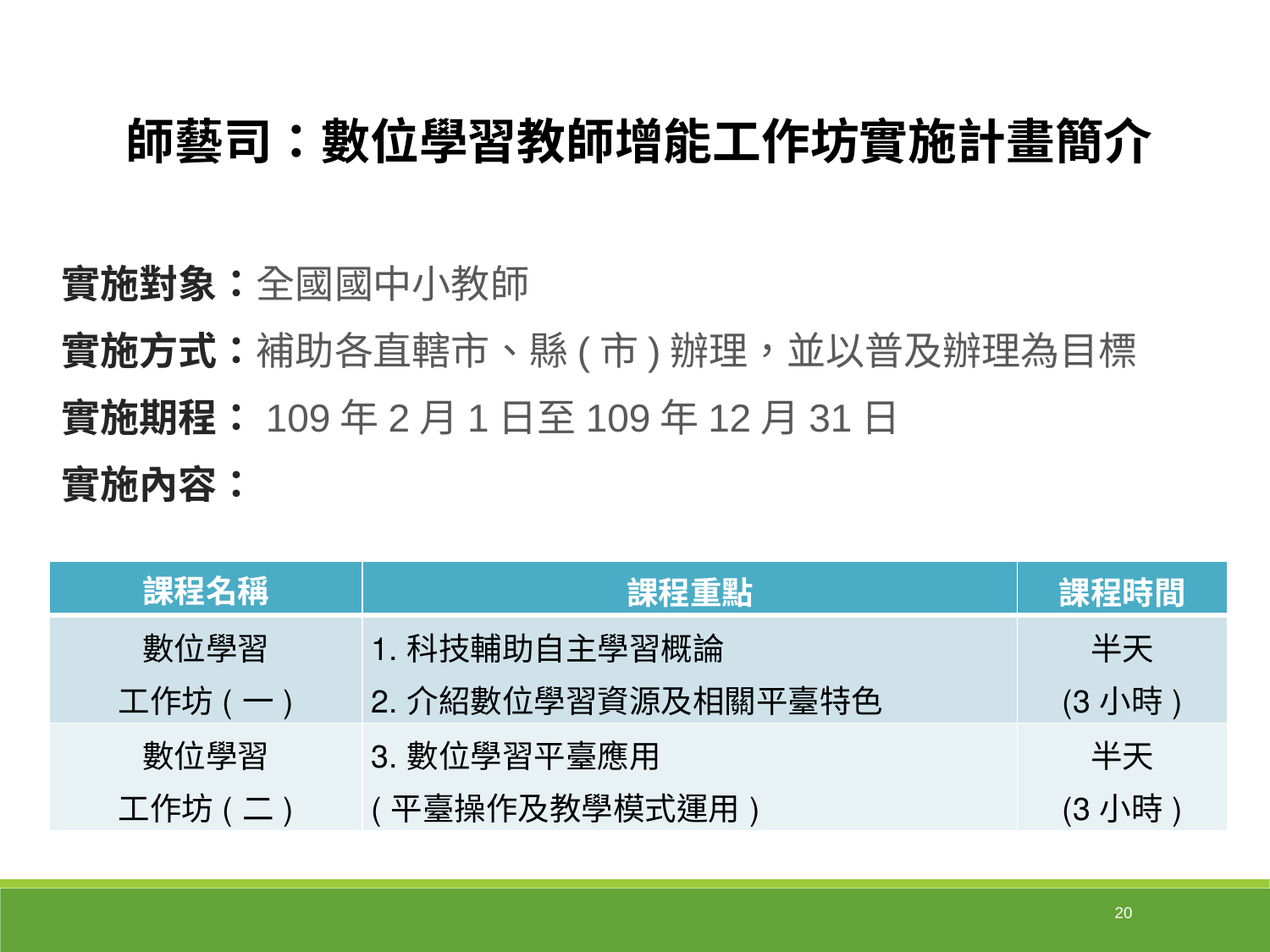

師藝司：數位學習教師增能工作坊實施計畫簡介
實施對象：全國國中小教師
實施方式：補助各直轄市、縣(市)辦理，並以普及辦理為目標
實施期程：109年2月1日至109年12月31日
實施內容：
| 課程名稱 | 課程重點 | 課程時間 |
| --- | --- | --- |
| 數位學習 工作坊(一) | 1.科技輔助自主學習概論 2.介紹數位學習資源及相關平臺特色 | 半天 (3小時) |
| 數位學習 工作坊(二) | 3.數位學習平臺應用 (平臺操作及教學模式運用) | 半天 (3小時) |
20